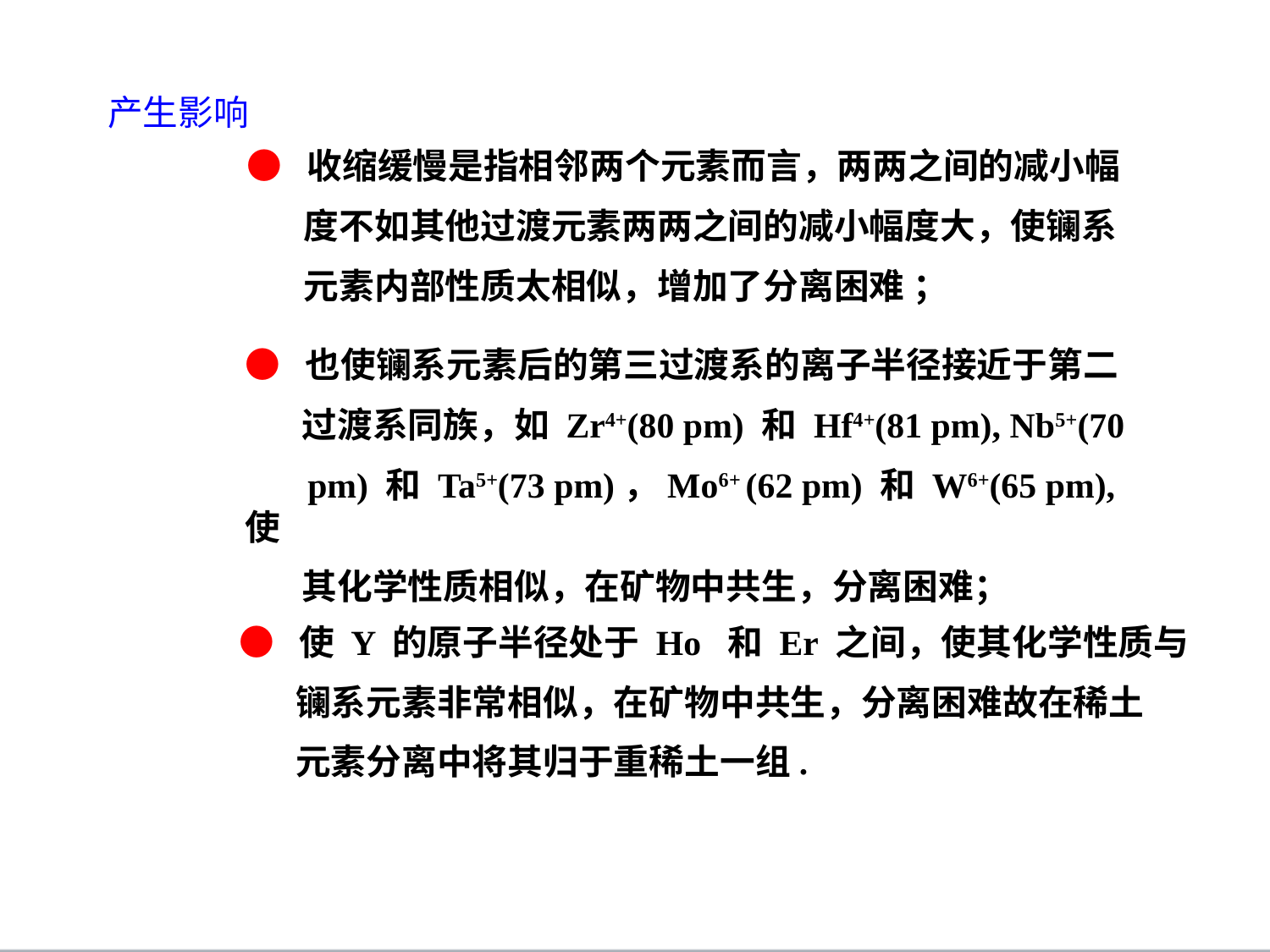

产生影响
●  收缩缓慢是指相邻两个元素而言，两两之间的减小幅
      度不如其他过渡元素两两之间的减小幅度大，使镧系
      元素内部性质太相似，增加了分离困难 ；
●  也使镧系元素后的第三过渡系的离子半径接近于第二
      过渡系同族，如 Zr4+(80 pm) 和 Hf4+(81 pm), Nb5+(70
       pm) 和 Ta5+(73 pm)，Mo6+ (62 pm) 和 W6+(65 pm), 使
      其化学性质相似，在矿物中共生，分离困难；
               ●  使 Y 的原子半径处于 Ho  和 Er 之间，使其化学性质与
                     镧系元素非常相似，在矿物中共生，分离困难故在稀土
                     元素分离中将其归于重稀土一组.